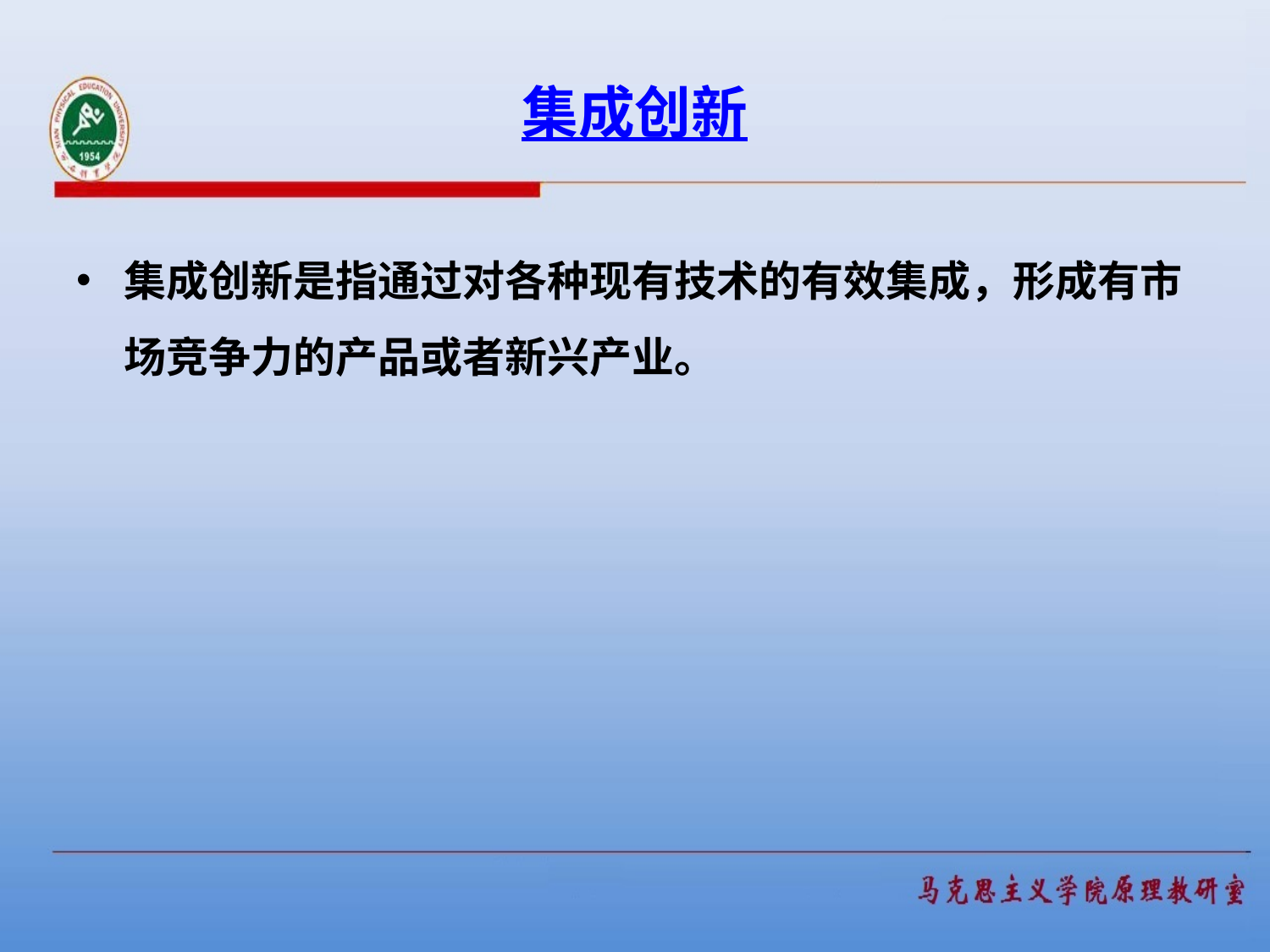

# 集成创新
集成创新是指通过对各种现有技术的有效集成，形成有市场竞争力的产品或者新兴产业。